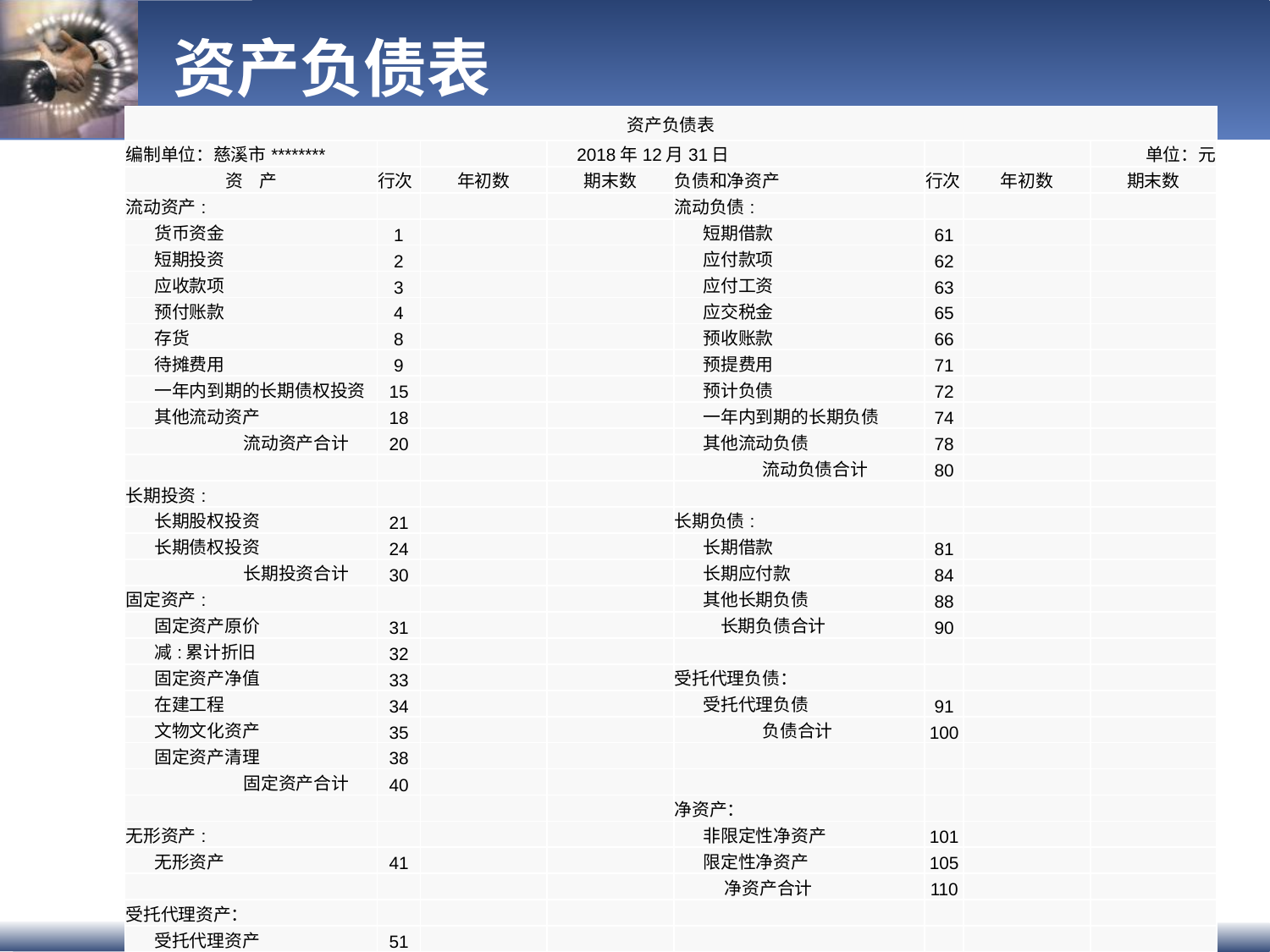

# 资产负债表
| 资产负债表 |  |  |  |  |  |  |  |
| --- | --- | --- | --- | --- | --- | --- | --- |
| 编制单位：慈溪市\*\*\*\*\*\*\*\* |  |  | 2018年12月31日 |  |  |  | 单位：元 |
| 资 产 | 行次 | 年初数 | 期末数 | 负债和净资产 | 行次 | 年初数 | 期末数 |
| 流动资产: |  |  |  | 流动负债: |  |  |  |
| 货币资金 | 1 |  |  | 短期借款 | 61 |  |  |
| 短期投资 | 2 |  |  | 应付款项 | 62 |  |  |
| 应收款项 | 3 |  |  | 应付工资 | 63 |  |  |
| 预付账款 | 4 |  |  | 应交税金 | 65 |  |  |
| 存货 | 8 |  |  | 预收账款 | 66 |  |  |
| 待摊费用 | 9 |  |  | 预提费用 | 71 |  |  |
| 一年内到期的长期债权投资 | 15 |  |  | 预计负债 | 72 |  |  |
| 其他流动资产 | 18 |  |  | 一年内到期的长期负债 | 74 |  |  |
| 流动资产合计 | 20 |  |  | 其他流动负债 | 78 |  |  |
|  |  |  |  | 流动负债合计 | 80 |  |  |
| 长期投资: |  |  |  |  |  |  |  |
| 长期股权投资 | 21 |  |  | 长期负债: |  |  |  |
| 长期债权投资 | 24 |  |  | 长期借款 | 81 |  |  |
| 长期投资合计 | 30 |  |  | 长期应付款 | 84 |  |  |
| 固定资产: |  |  |  | 其他长期负债 | 88 |  |  |
| 固定资产原价 | 31 |  |  | 长期负债合计 | 90 |  |  |
| 减:累计折旧 | 32 |  |  |  |  |  |  |
| 固定资产净值 | 33 |  |  | 受托代理负债： |  |  |  |
| 在建工程 | 34 |  |  | 受托代理负债 | 91 |  |  |
| 文物文化资产 | 35 |  |  | 负债合计 | 100 |  |  |
| 固定资产清理 | 38 |  |  |  |  |  |  |
| 固定资产合计 | 40 |  |  |  |  |  |  |
|  |  |  |  | 净资产： |  |  |  |
| 无形资产: |  |  |  | 非限定性净资产 | 101 |  |  |
| 无形资产 | 41 |  |  | 限定性净资产 | 105 |  |  |
|  |  |  |  | 净资产合计 | 110 |  |  |
| 受托代理资产： |  |  |  |  |  |  |  |
| 受托代理资产 | 51 |  |  |  |  |  |  |
|  |  |  |  |  |  |  |  |
| 资产总计 | 60 |  |  | 负债和净资产总计 | 120 |  |  |